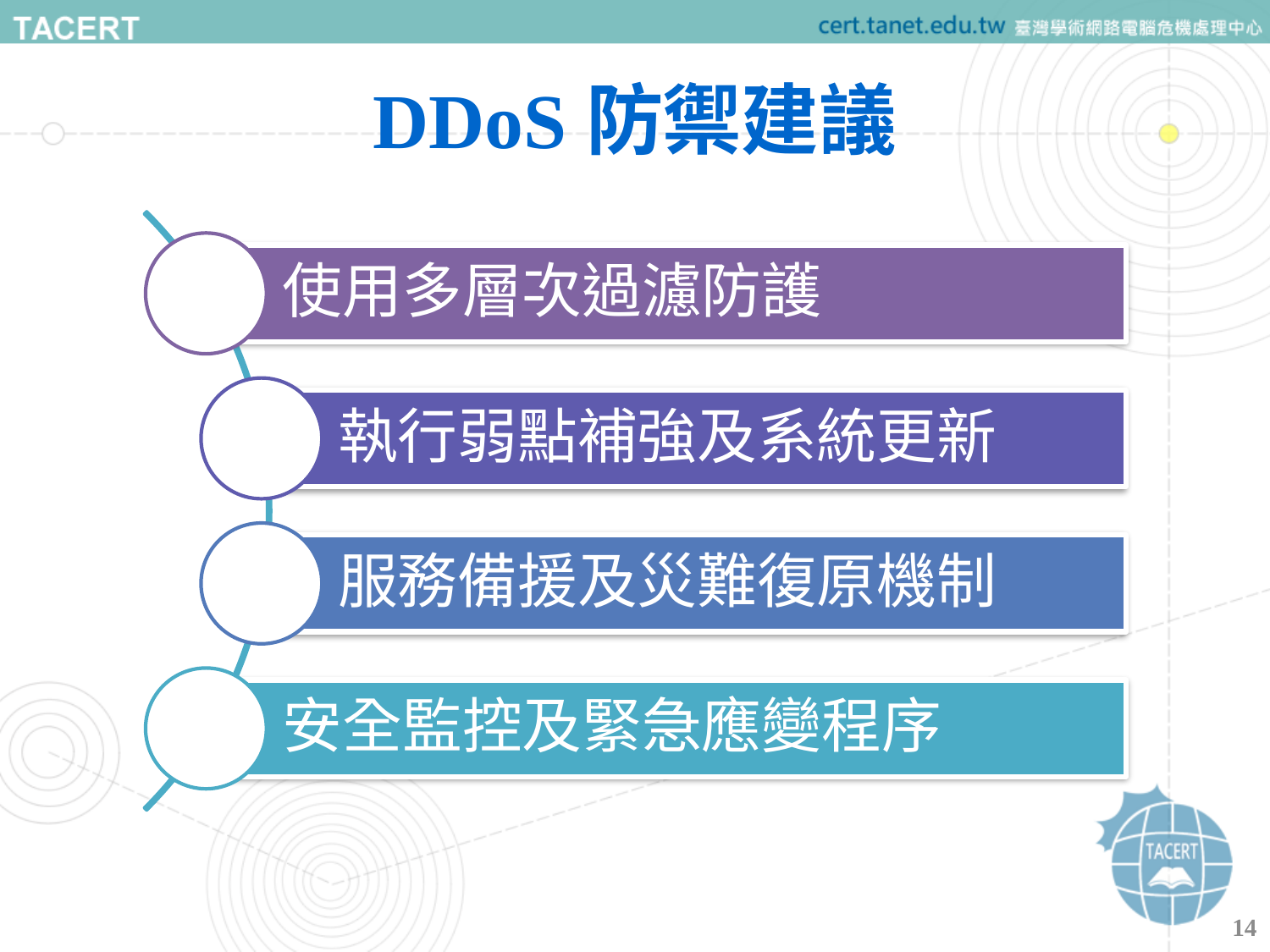

# DDoS防禦建議
使用多層次過濾防護
執行弱點補強及系統更新
服務備援及災難復原機制
安全監控及緊急應變程序
14